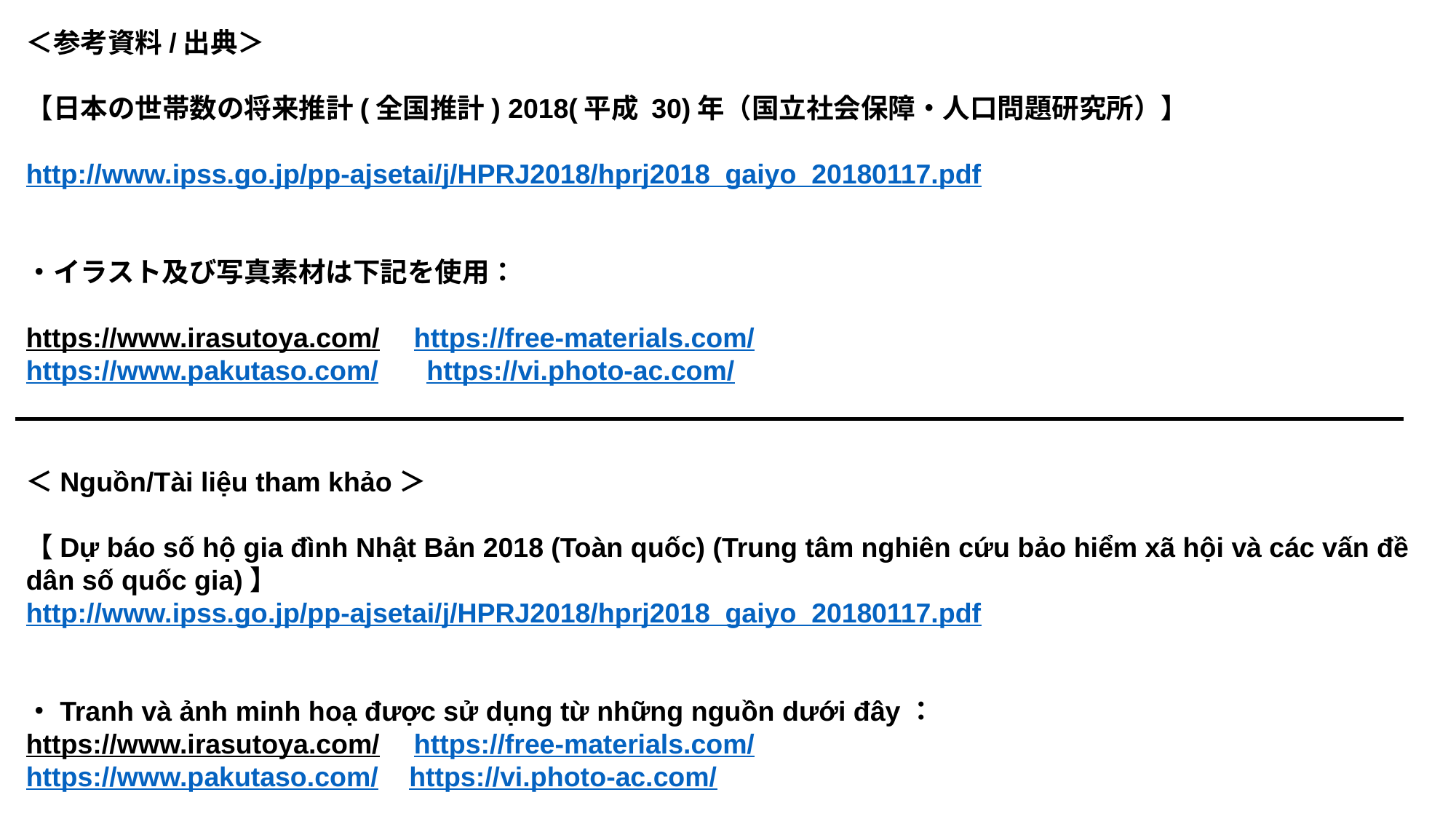

＜参考資料/出典＞

【日本の世帯数の将来推計(全国推計) 2018(平成 30)年（国立社会保障・人口問題研究所）】

http://www.ipss.go.jp/pp-ajsetai/j/HPRJ2018/hprj2018_gaiyo_20180117.pdf

・イラスト及び写真素材は下記を使用：

https://www.irasutoya.com/　https://free-materials.com/
https://www.pakutaso.com/ 　https://vi.photo-ac.com/

＜Nguồn/Tài liệu tham khảo＞

【Dự báo số hộ gia đình Nhật Bản 2018 (Toàn quốc) (Trung tâm nghiên cứu bảo hiểm xã hội và các vấn đề dân số quốc gia)】
http://www.ipss.go.jp/pp-ajsetai/j/HPRJ2018/hprj2018_gaiyo_20180117.pdf

・Tranh và ảnh minh hoạ được sử dụng từ những nguồn dưới đây：
https://www.irasutoya.com/　https://free-materials.com/
https://www.pakutaso.com/    https://vi.photo-ac.com/